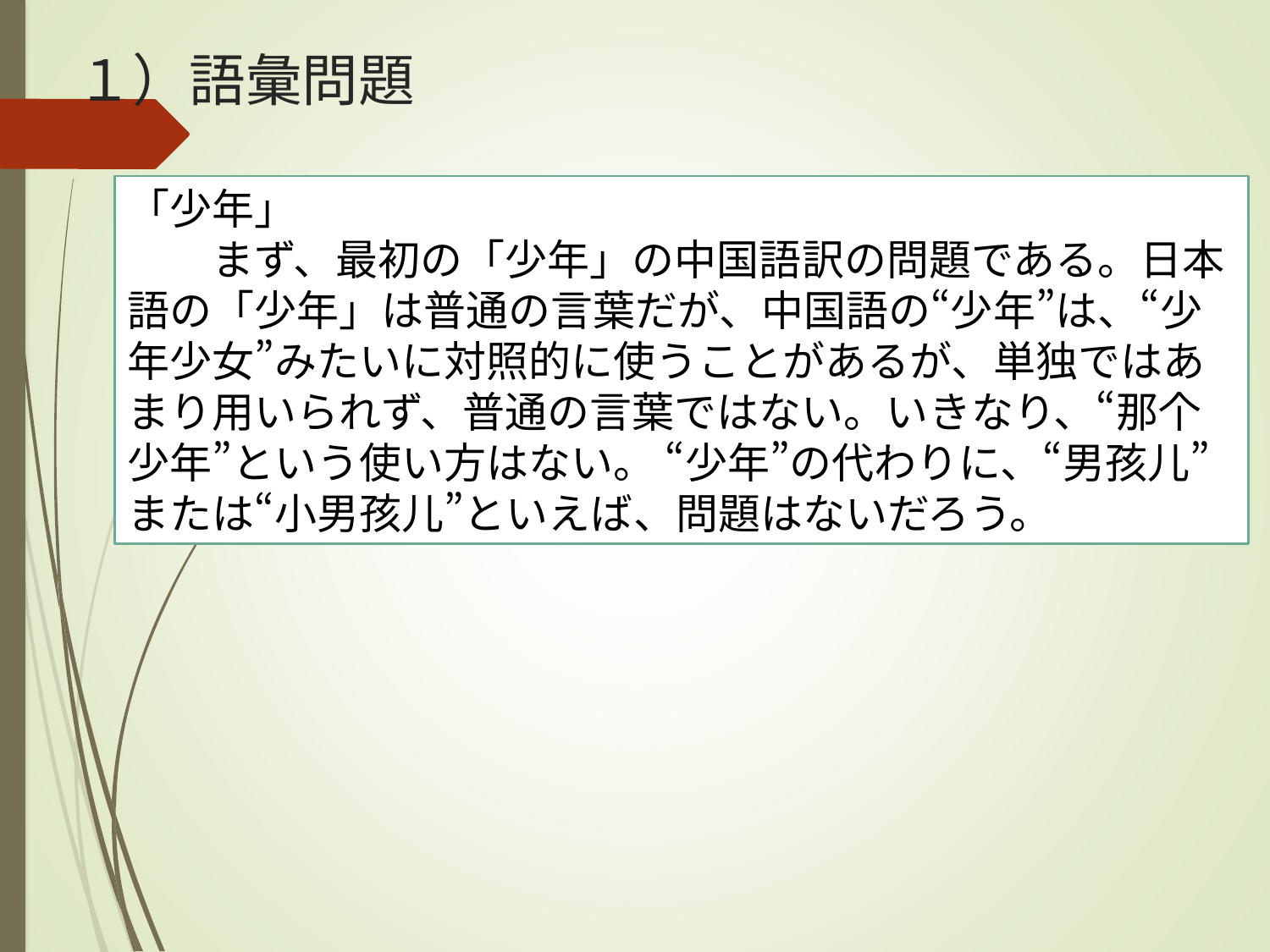

# １）語彙問題
「少年」
　　まず、最初の「少年」の中国語訳の問題である。日本語の「少年」は普通の言葉だが、中国語の“少年”は、“少年少女”みたいに対照的に使うことがあるが、単独ではあまり用いられず、普通の言葉ではない。いきなり、“那个少年”という使い方はない。 “少年”の代わりに、“男孩儿”または“小男孩儿”といえば、問題はないだろう。